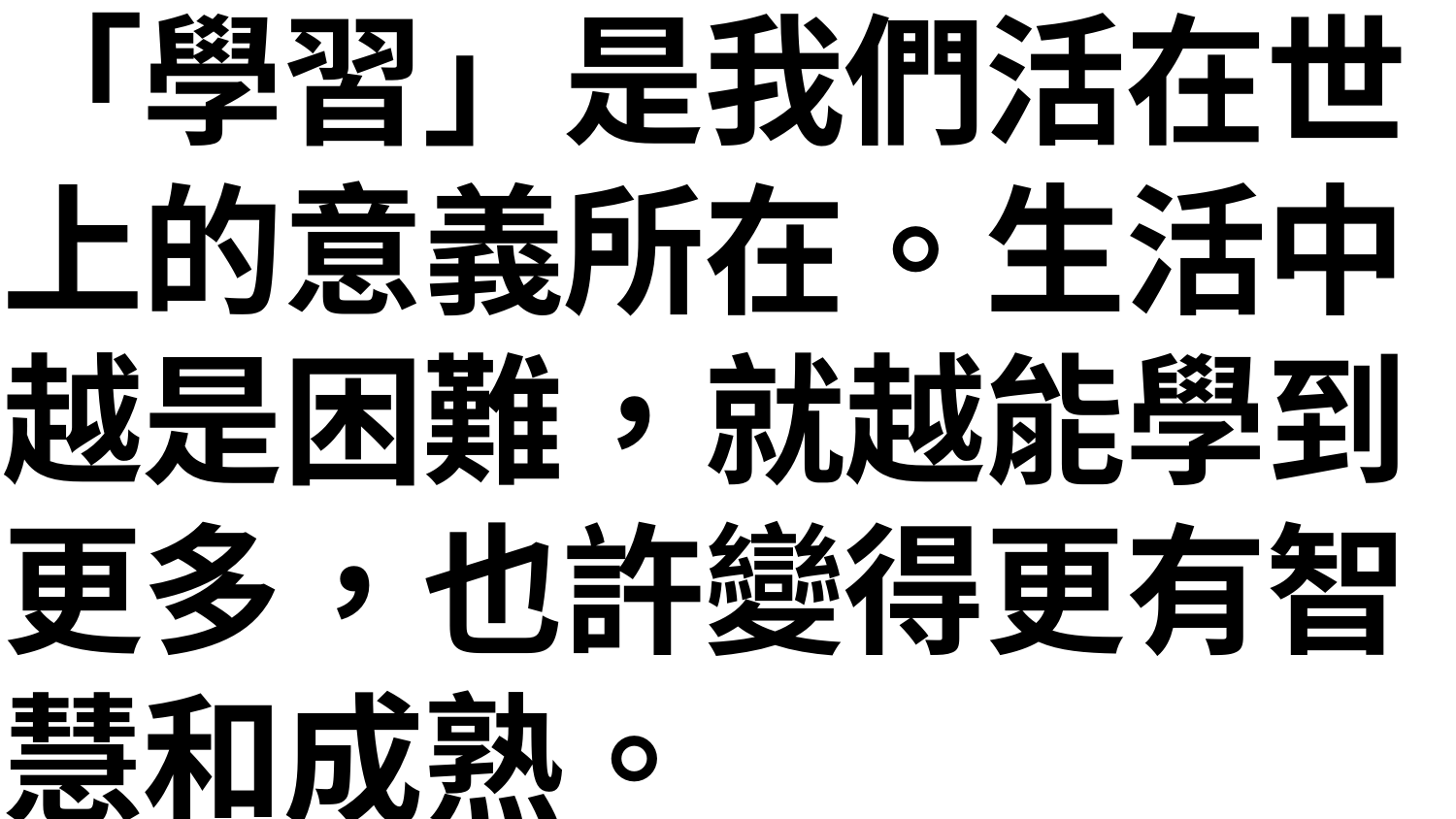

「學習」是我們活在世上的意義所在。生活中越是困難，就越能學到更多，也許變得更有智慧和成熟。